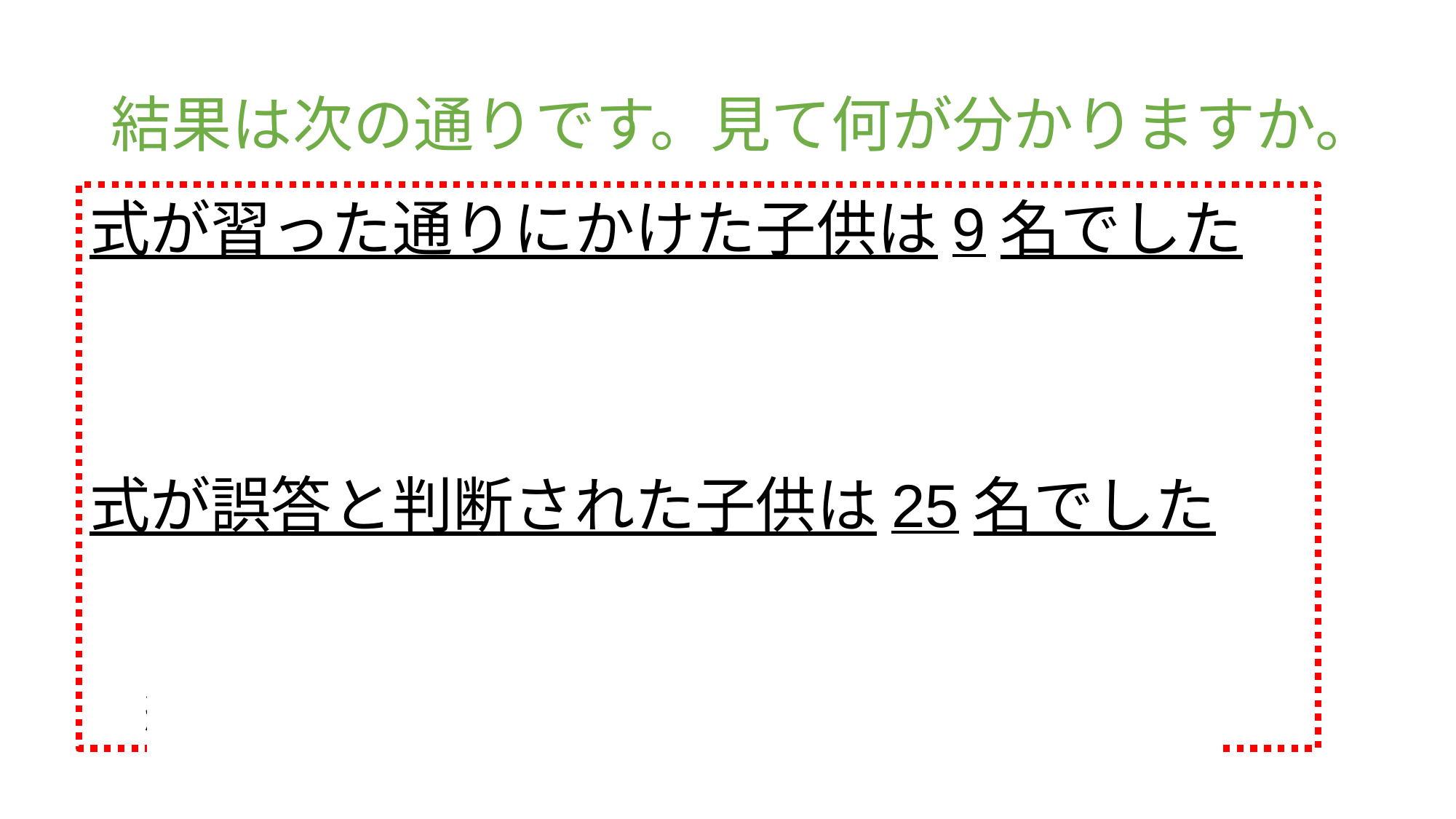

# 結果は次の通りです。見て何が分かりますか。
式が習った通りにかけた子供は9名でした
　式：3×4(8名)  　 3＋3＋3＋3(1名)
　絵：正しい(8名)　 絵は正しくない(1名)

式が誤答と判断された子供は25名でした
　式：4×3(21名)　 4÷3(2名)
　　　4－1(1名)　   1÷3(1名)
　絵：正しい(21名)　正しくない(4名)